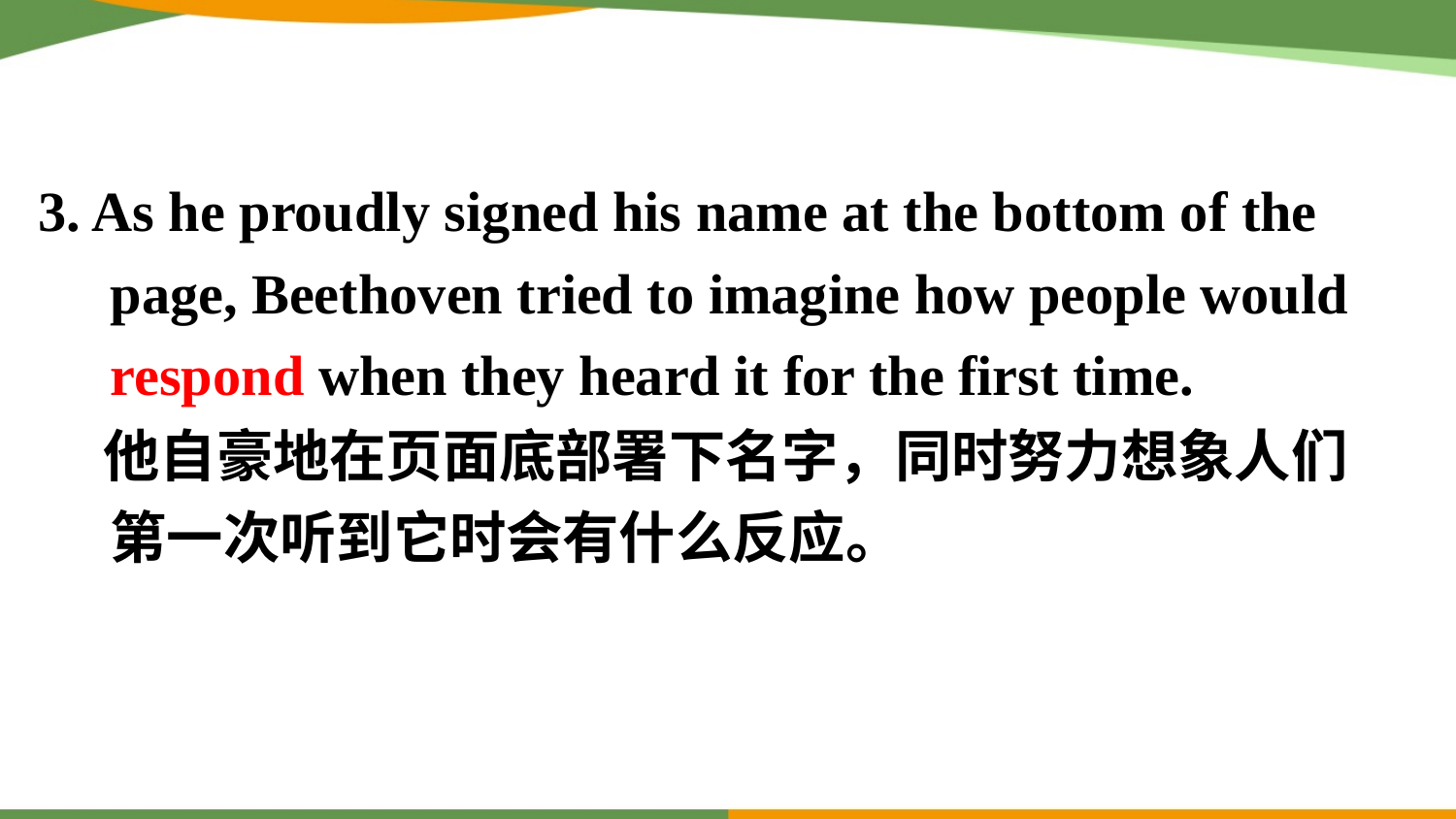

3. As he proudly signed his name at the bottom of the page, Beethoven tried to imagine how people would respond when they heard it for the first time.
    他自豪地在页面底部署下名字，同时努力想象人们第一次听到它时会有什么反应。